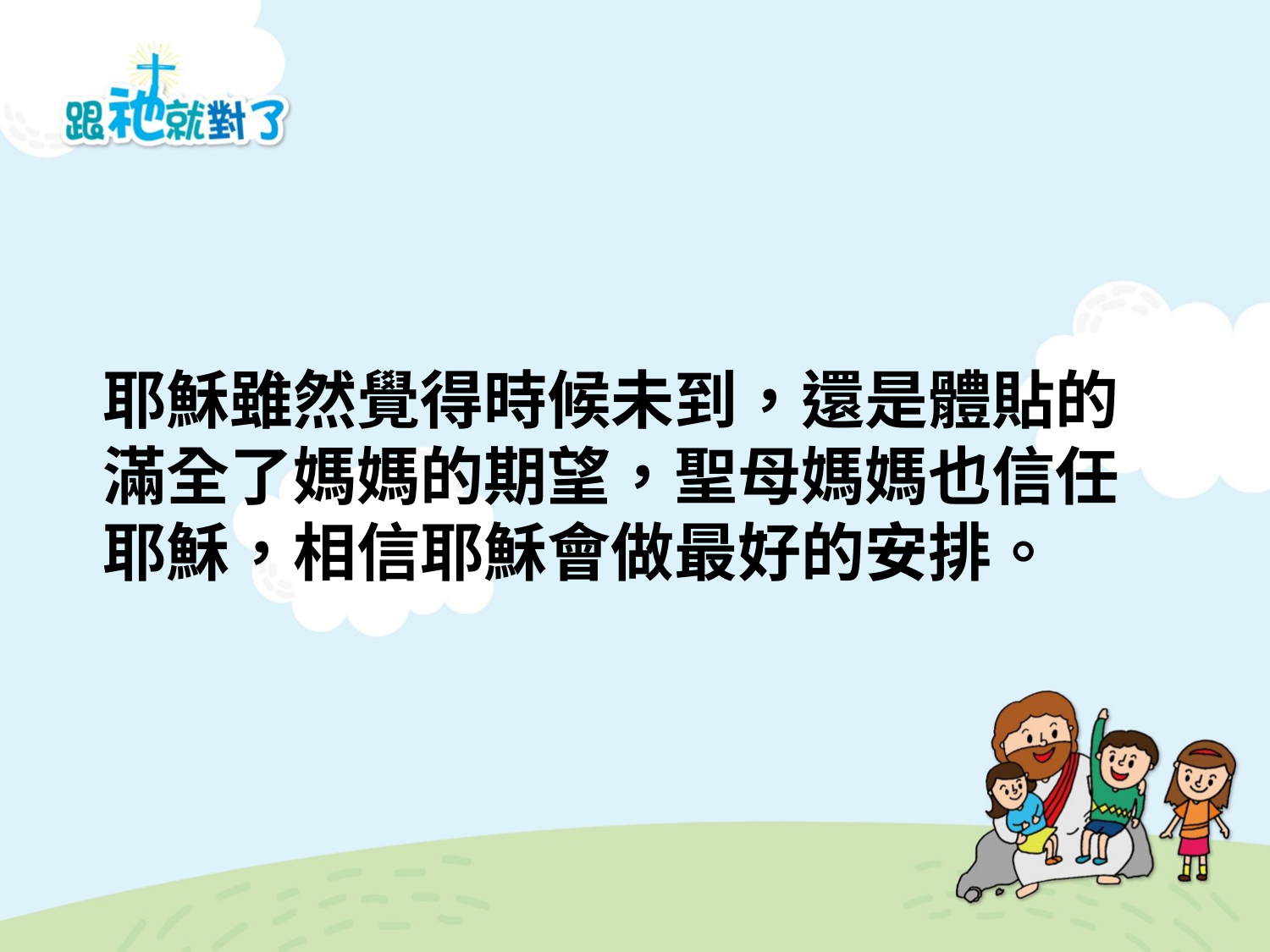

耶穌雖然覺得時候未到，還是體貼的滿全了媽媽的期望，聖母媽媽也信任耶穌，相信耶穌會做最好的安排。